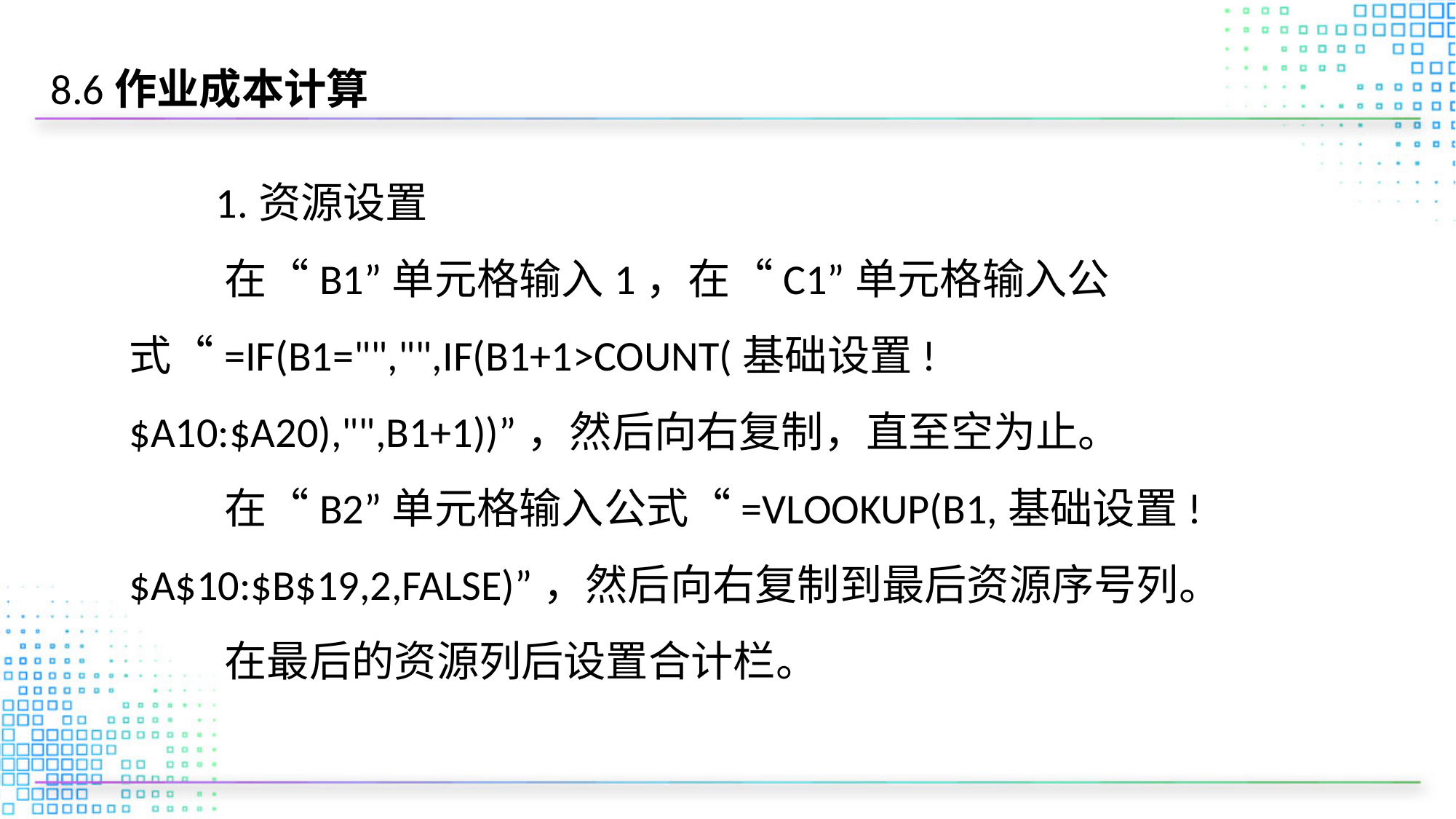

# 8.6作业成本计算
         1.资源设置
         在“B1”单元格输入1，在“C1”单元格输入公式“=IF(B1="","",IF(B1+1>COUNT(基础设置!$A10:$A20),"",B1+1))”，然后向右复制，直至空为止。
         在“B2”单元格输入公式“=VLOOKUP(B1,基础设置!$A$10:$B$19,2,FALSE)”，然后向右复制到最后资源序号列。
         在最后的资源列后设置合计栏。